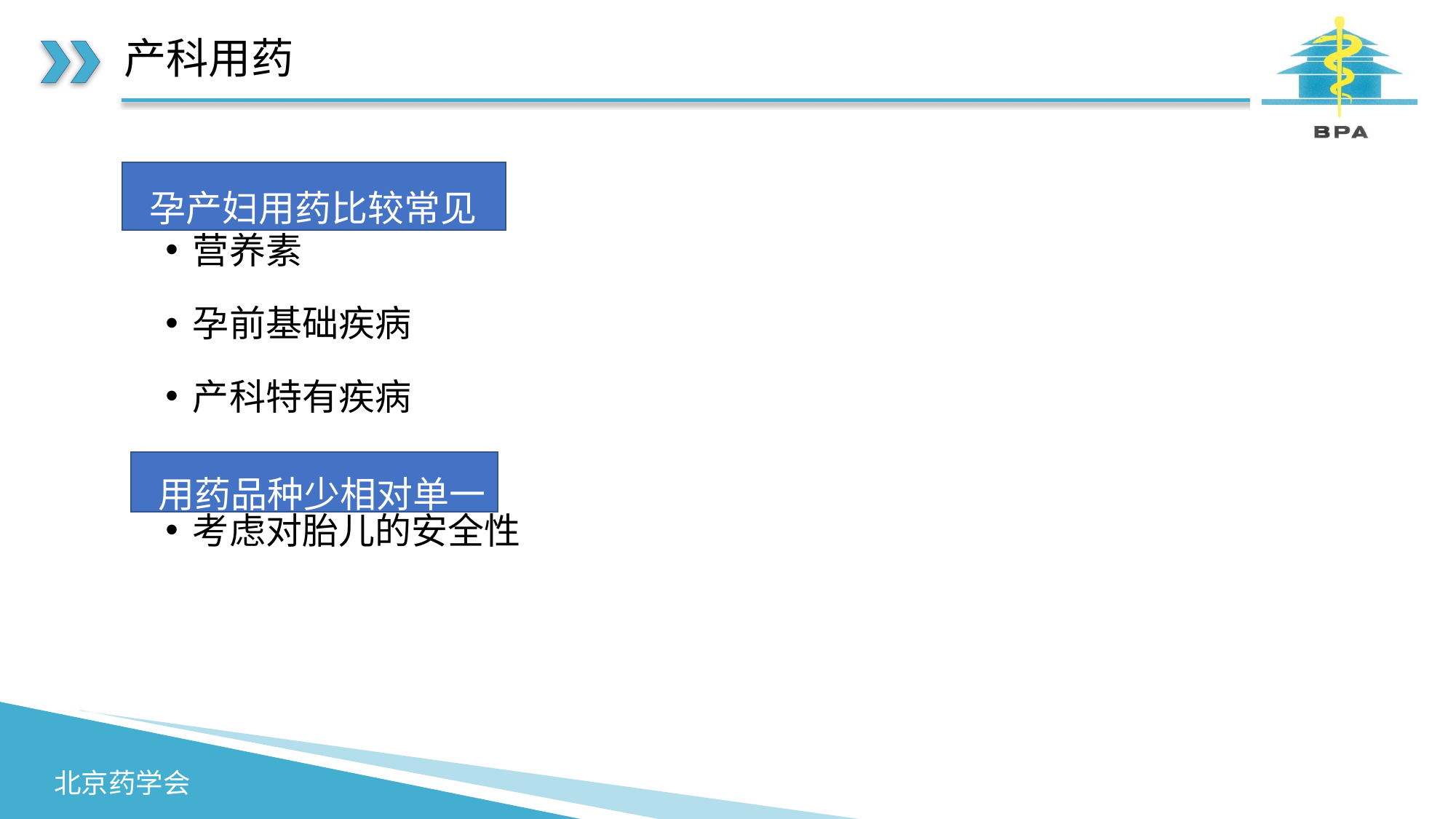

# 产科用药

营养素
孕前基础疾病
产科特有疾病

考虑对胎儿的安全性
 孕产妇用药比较常见
 用药品种少相对单一